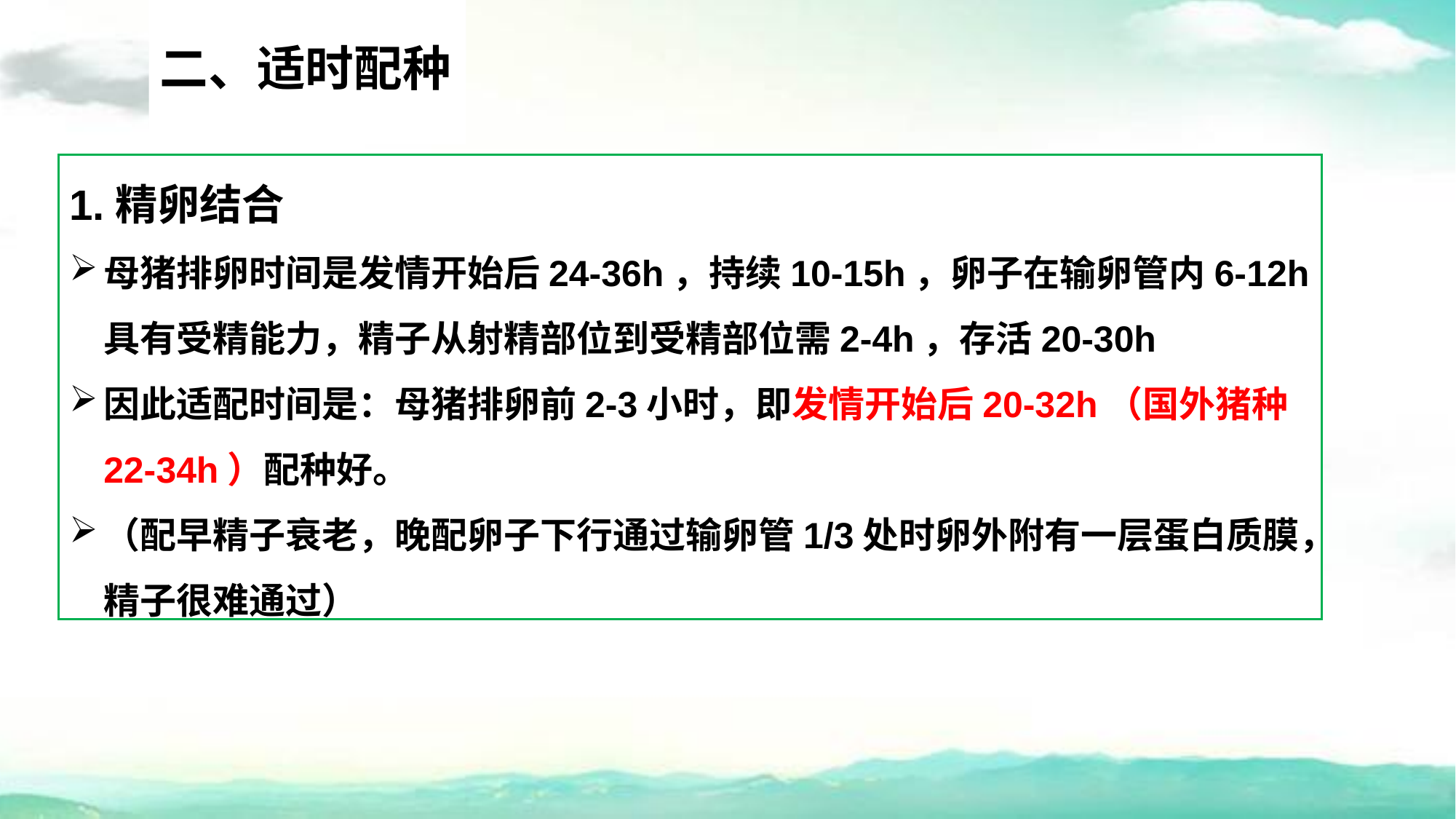

# 二、适时配种
1.精卵结合
母猪排卵时间是发情开始后24-36h，持续10-15h，卵子在输卵管内6-12h具有受精能力，精子从射精部位到受精部位需2-4h，存活20-30h
因此适配时间是：母猪排卵前2-3小时，即发情开始后20-32h（国外猪种22-34h）配种好。
（配早精子衰老，晚配卵子下行通过输卵管1/3处时卵外附有一层蛋白质膜，精子很难通过）